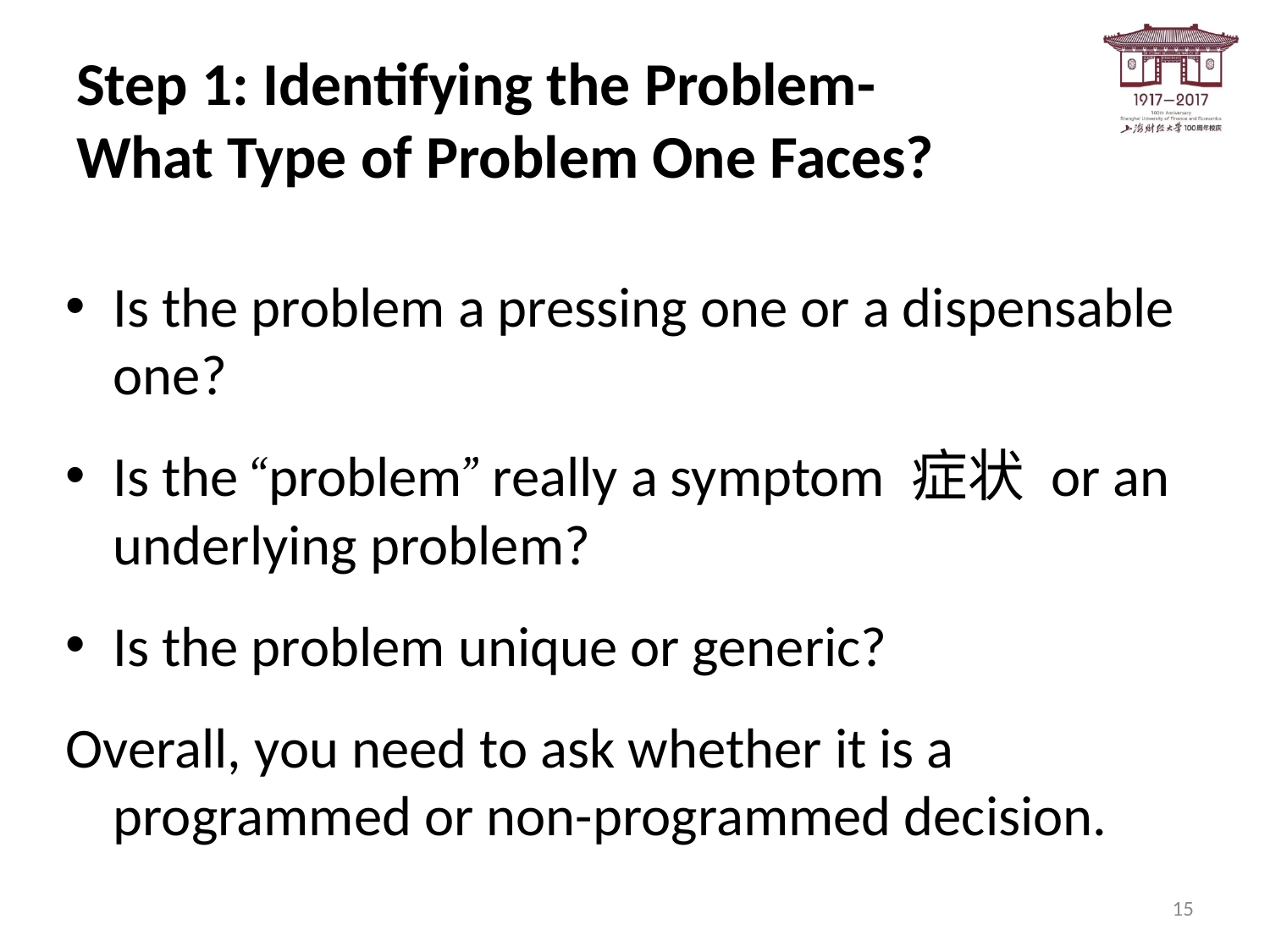

# Step 1: Identifying the Problem- What Type of Problem One Faces?
Is the problem a pressing one or a dispensable one?
Is the “problem” really a symptom 症状 or an underlying problem?
Is the problem unique or generic?
Overall, you need to ask whether it is a programmed or non-programmed decision.
15